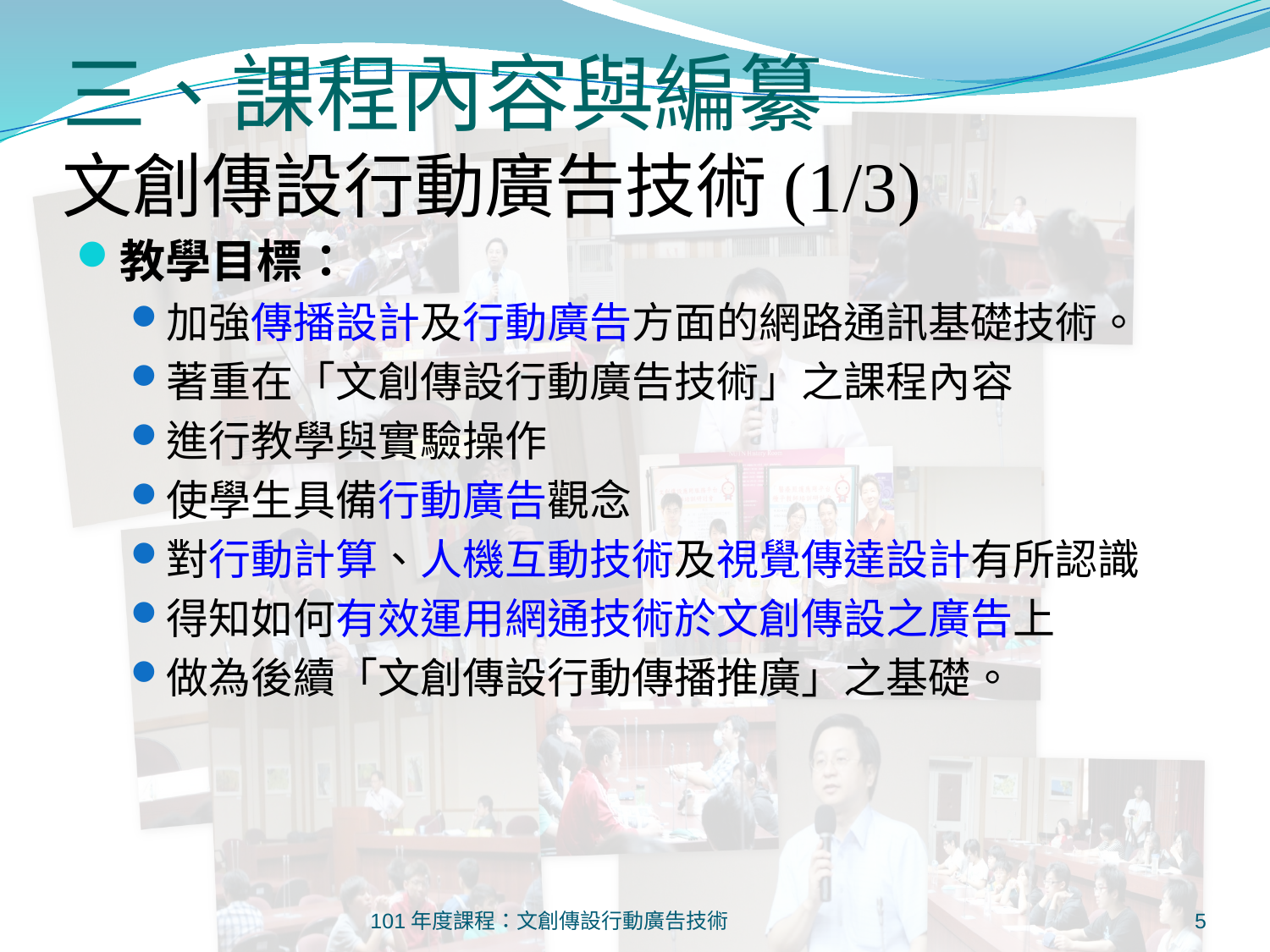

# 三、課程內容與編纂 文創傳設行動廣告技術(1/3)
教學目標：
加強傳播設計及行動廣告方面的網路通訊基礎技術。
著重在「文創傳設行動廣告技術」之課程內容
進行教學與實驗操作
使學生具備行動廣告觀念
對行動計算、人機互動技術及視覺傳達設計有所認識
得知如何有效運用網通技術於文創傳設之廣告上
做為後續「文創傳設行動傳播推廣」之基礎。
101年度課程：文創傳設行動廣告技術
5